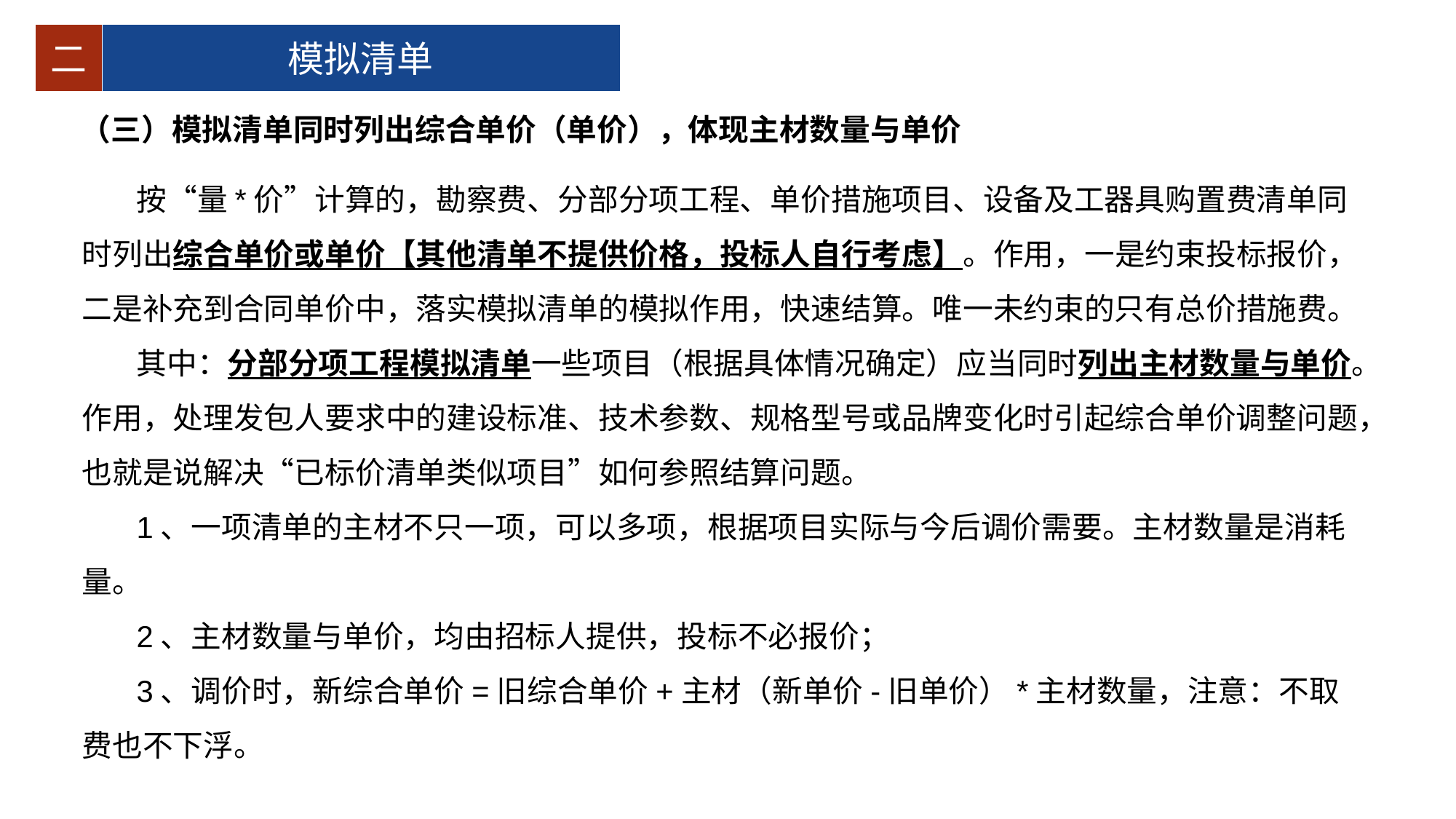

二
模拟清单
（三）模拟清单同时列出综合单价（单价），体现主材数量与单价
按“量*价”计算的，勘察费、分部分项工程、单价措施项目、设备及工器具购置费清单同时列出综合单价或单价【其他清单不提供价格，投标人自行考虑】。作用，一是约束投标报价，二是补充到合同单价中，落实模拟清单的模拟作用，快速结算。唯一未约束的只有总价措施费。
其中：分部分项工程模拟清单一些项目（根据具体情况确定）应当同时列出主材数量与单价。作用，处理发包人要求中的建设标准、技术参数、规格型号或品牌变化时引起综合单价调整问题，也就是说解决“已标价清单类似项目”如何参照结算问题。
1、一项清单的主材不只一项，可以多项，根据项目实际与今后调价需要。主材数量是消耗量。
2、主材数量与单价，均由招标人提供，投标不必报价；
3、调价时，新综合单价=旧综合单价+主材（新单价-旧单价）*主材数量，注意：不取费也不下浮。